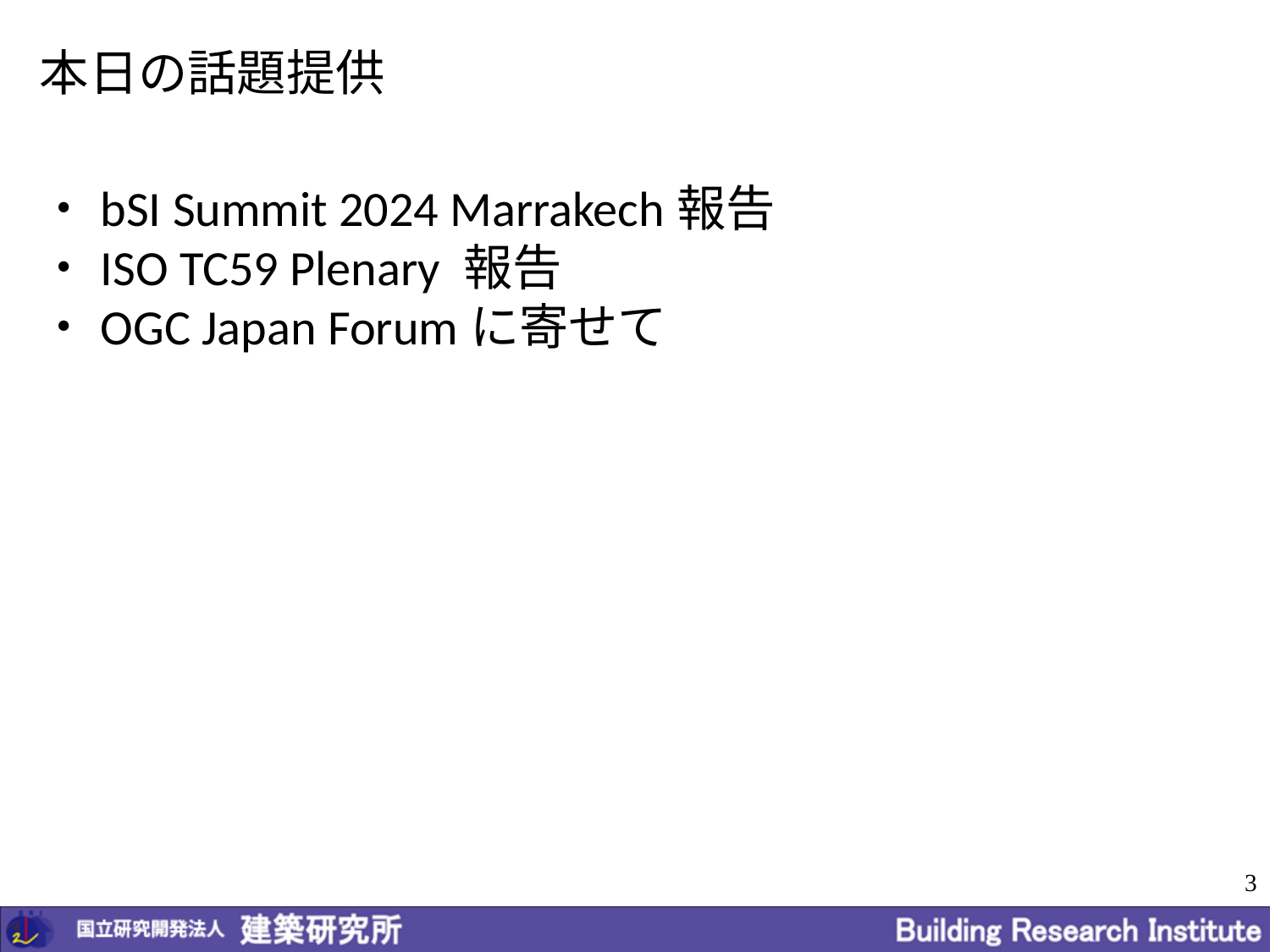

# 本日の話題提供
・bSI Summit 2024 Marrakech報告
・ISO TC59 Plenary 報告
・OGC Japan Forumに寄せて
3